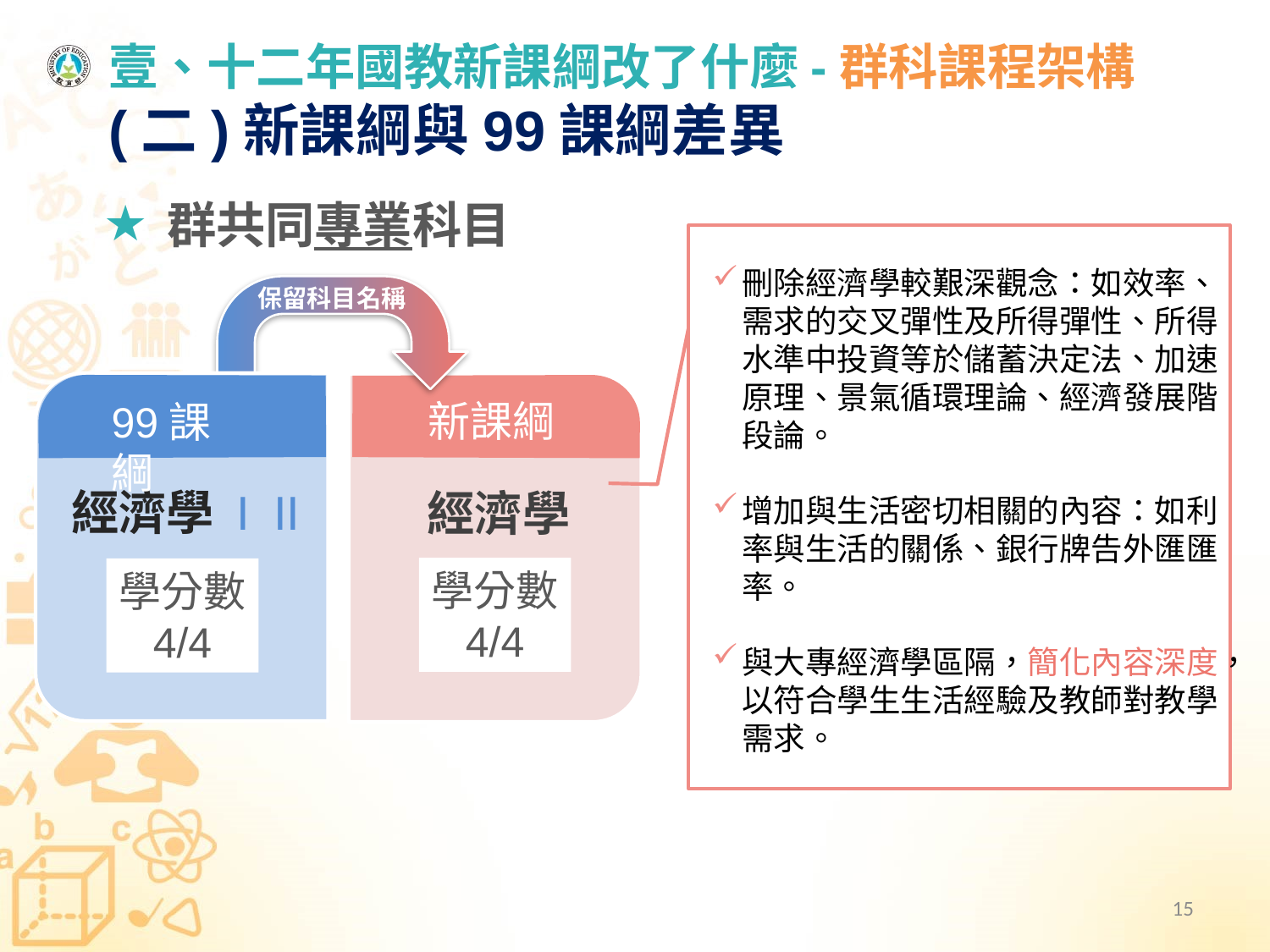

# 壹、十二年國教新課綱改了什麼-群科課程架構 (二)新課綱與99課綱差異
群共同專業科目

刪除經濟學較艱深觀念：如效率、需求的交叉彈性及所得彈性、所得水準中投資等於儲蓄決定法、加速原理、景氣循環理論、經濟發展階段論。
增加與生活密切相關的內容：如利率與生活的關係、銀行牌告外匯匯率。
與大專經濟學區隔，簡化內容深度，以符合學生生活經驗及教師對教學需求。

保留科目名稱

經濟學 I  II

99課綱
學分數
4/4

經濟學

新課綱
學分數
4/4
15